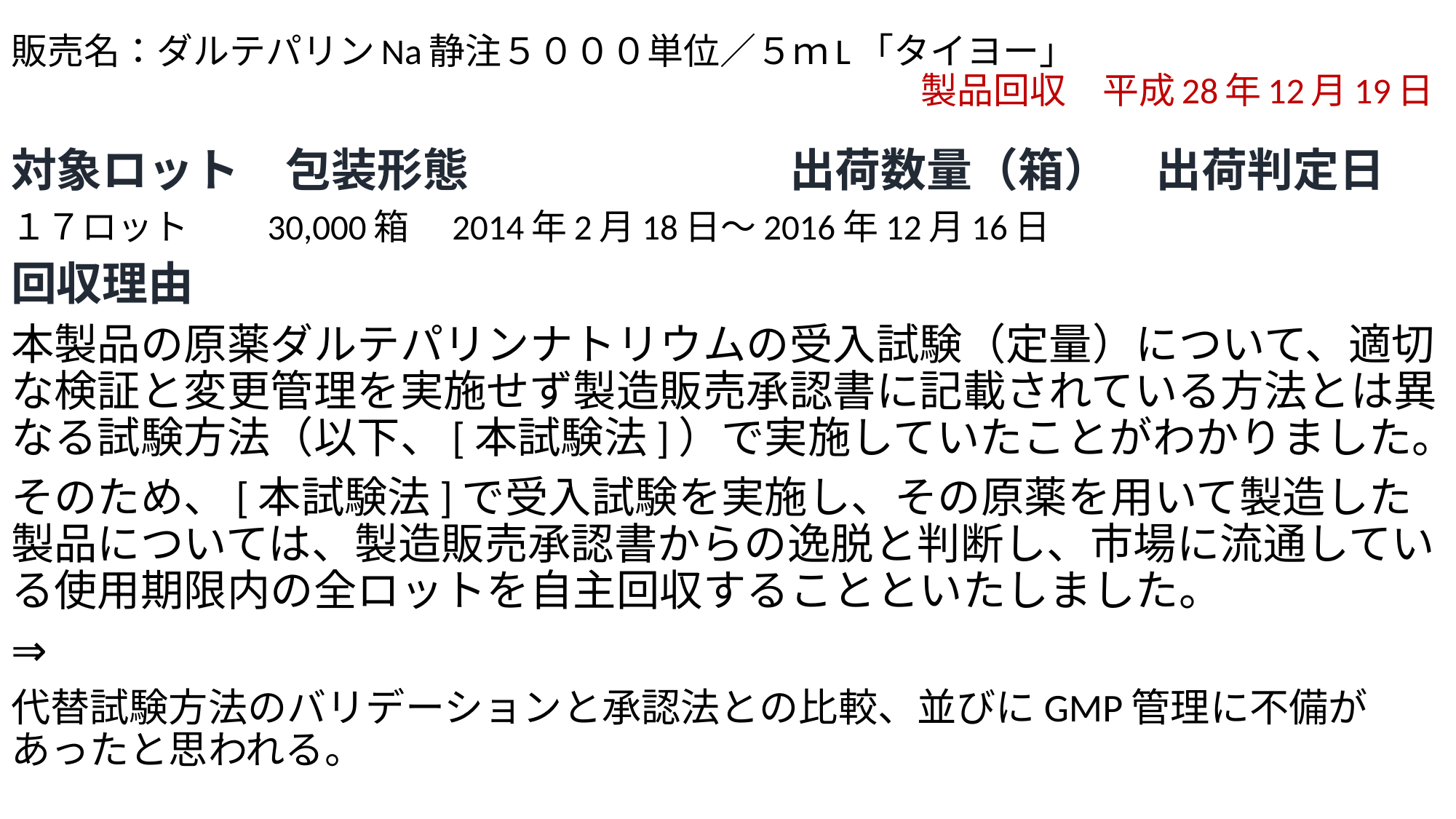

# 販売名：ダルテパリンNa静注５０００単位／５ｍL「タイヨー」 　　　　　　　　　　　　　　　　　　　　　　　　　製品回収　平成28年12月19日
対象ロット　包装形態　　　　　　　出荷数量（箱）　出荷判定日
１７ロット　　30,000箱　2014年2月18日～2016年12月16日
回収理由
本製品の原薬ダルテパリンナトリウムの受入試験（定量）について、適切な検証と変更管理を実施せず製造販売承認書に記載されている方法とは異なる試験方法（以下、[本試験法]）で実施していたことがわかりました。
そのため、[本試験法]で受入試験を実施し、その原薬を用いて製造した製品については、製造販売承認書からの逸脱と判断し、市場に流通している使用期限内の全ロットを自主回収することといたしました。
⇒
代替試験方法のバリデーションと承認法との比較、並びにGMP管理に不備があったと思われる。